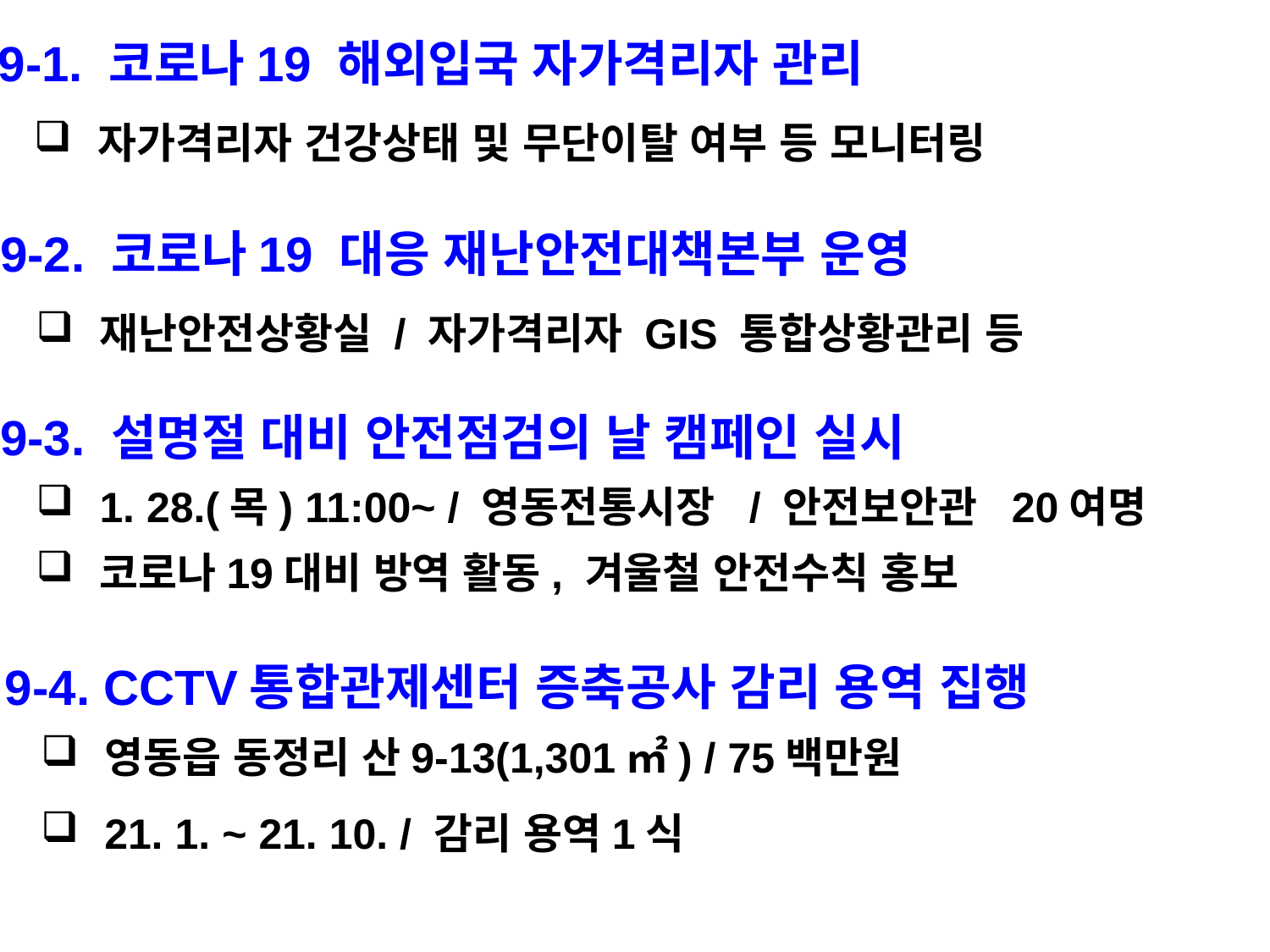

9-1. 코로나19 해외입국 자가격리자 관리
자가격리자 건강상태 및 무단이탈 여부 등 모니터링
  9-2. 코로나19 대응 재난안전대책본부 운영
재난안전상황실 / 자가격리자 GIS 통합상황관리 등
  9-3. 설명절 대비 안전점검의 날 캠페인 실시
1. 28.(목) 11:00~ / 영동전통시장  / 안전보안관  20여명
코로나19대비 방역 활동, 겨울철 안전수칙 홍보
  9-4. CCTV통합관제센터 증축공사 감리 용역 집행
영동읍 동정리 산9-13(1,301㎡) / 75백만원
21. 1. ~ 21. 10. / 감리 용역1식